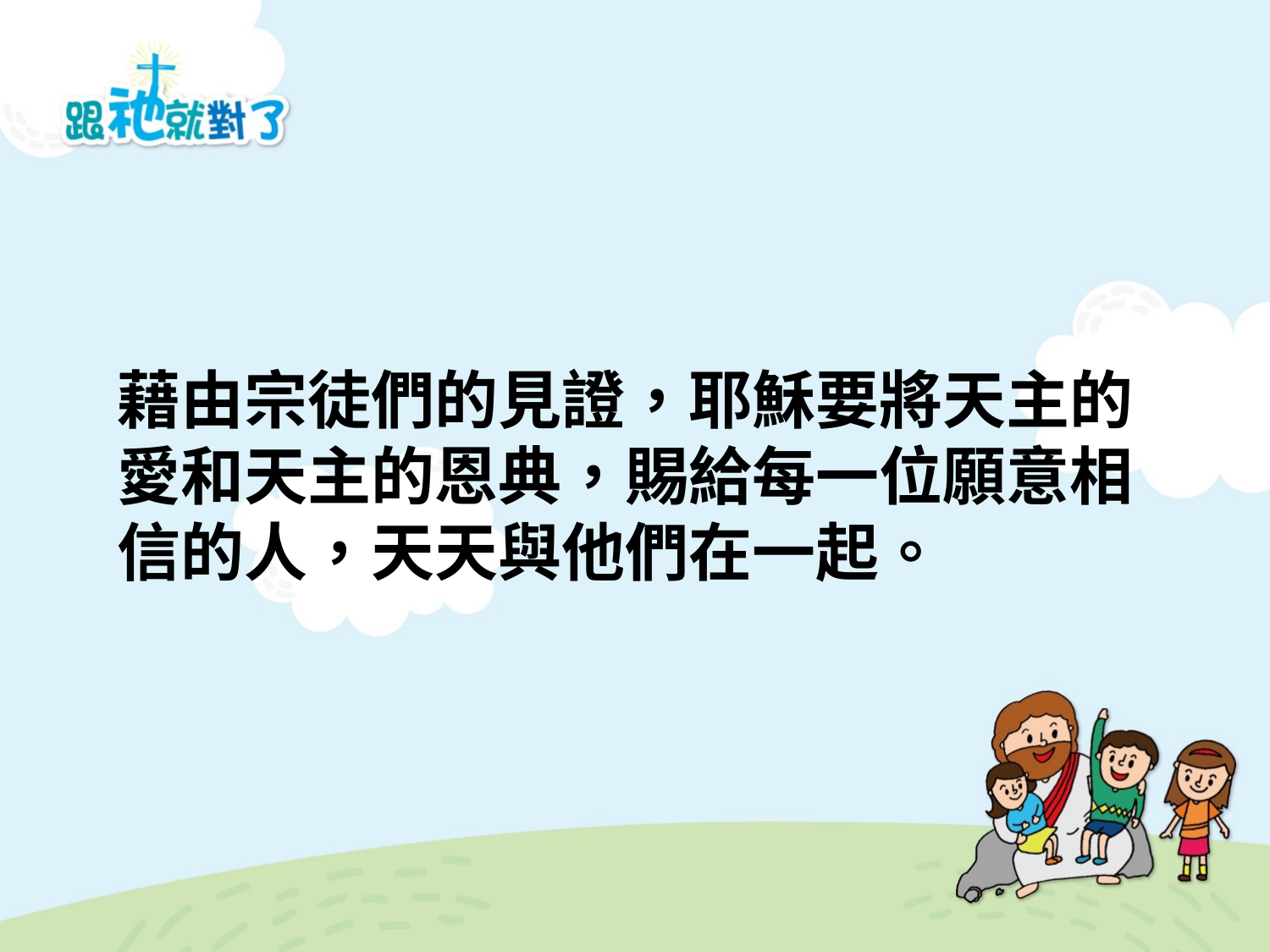

藉由宗徒們的見證，耶穌要將天主的愛和天主的恩典，賜給每一位願意相信的人，天天與他們在一起。